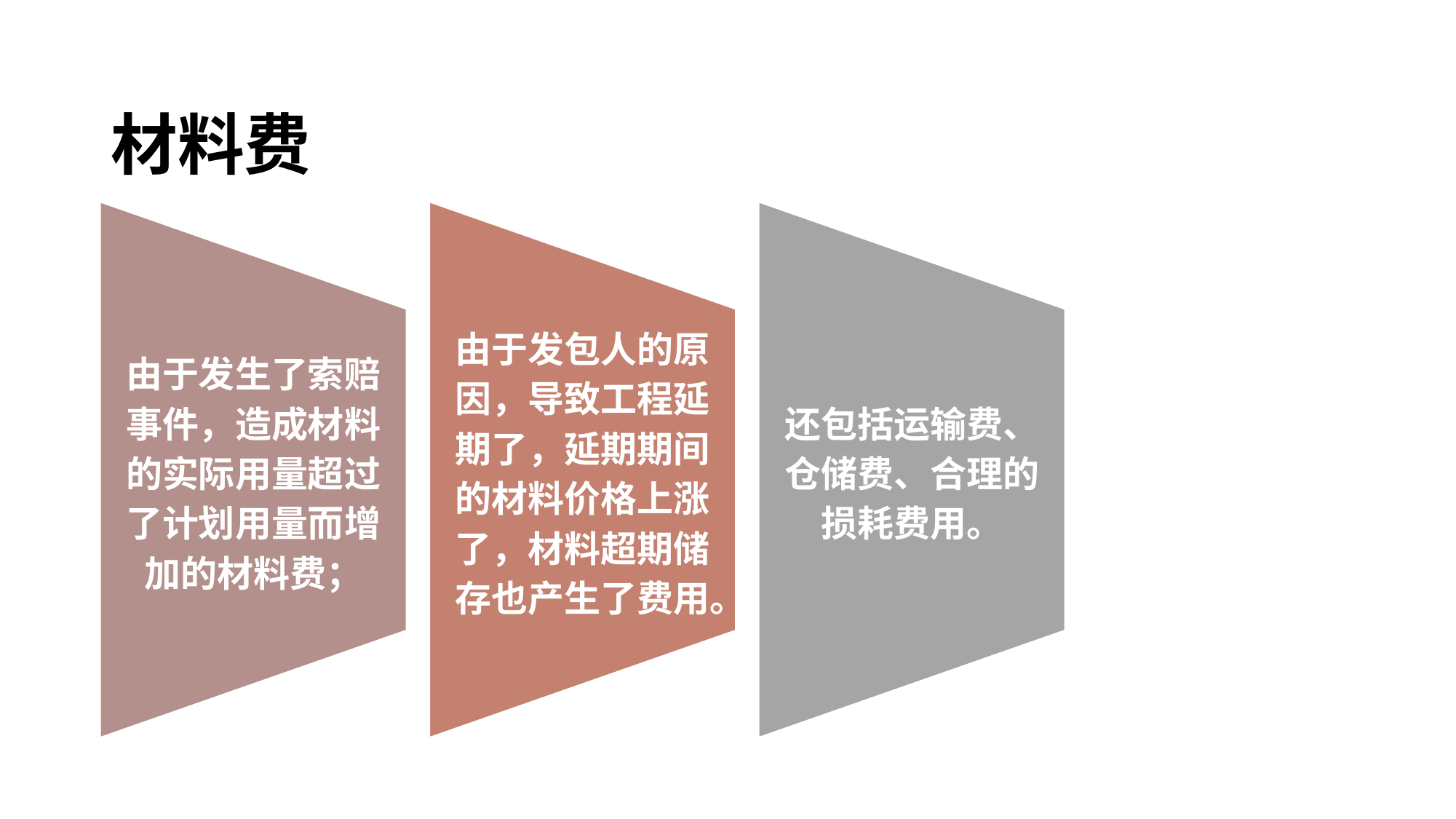

# 材料费
由于发生了索赔事件，造成材料的实际用量超过了计划用量而增加的材料费；
由于发包人的原因，导致工程延期了，延期期间的材料价格上涨了，材料超期储存也产生了费用。
还包括运输费、仓储费、合理的损耗费用。